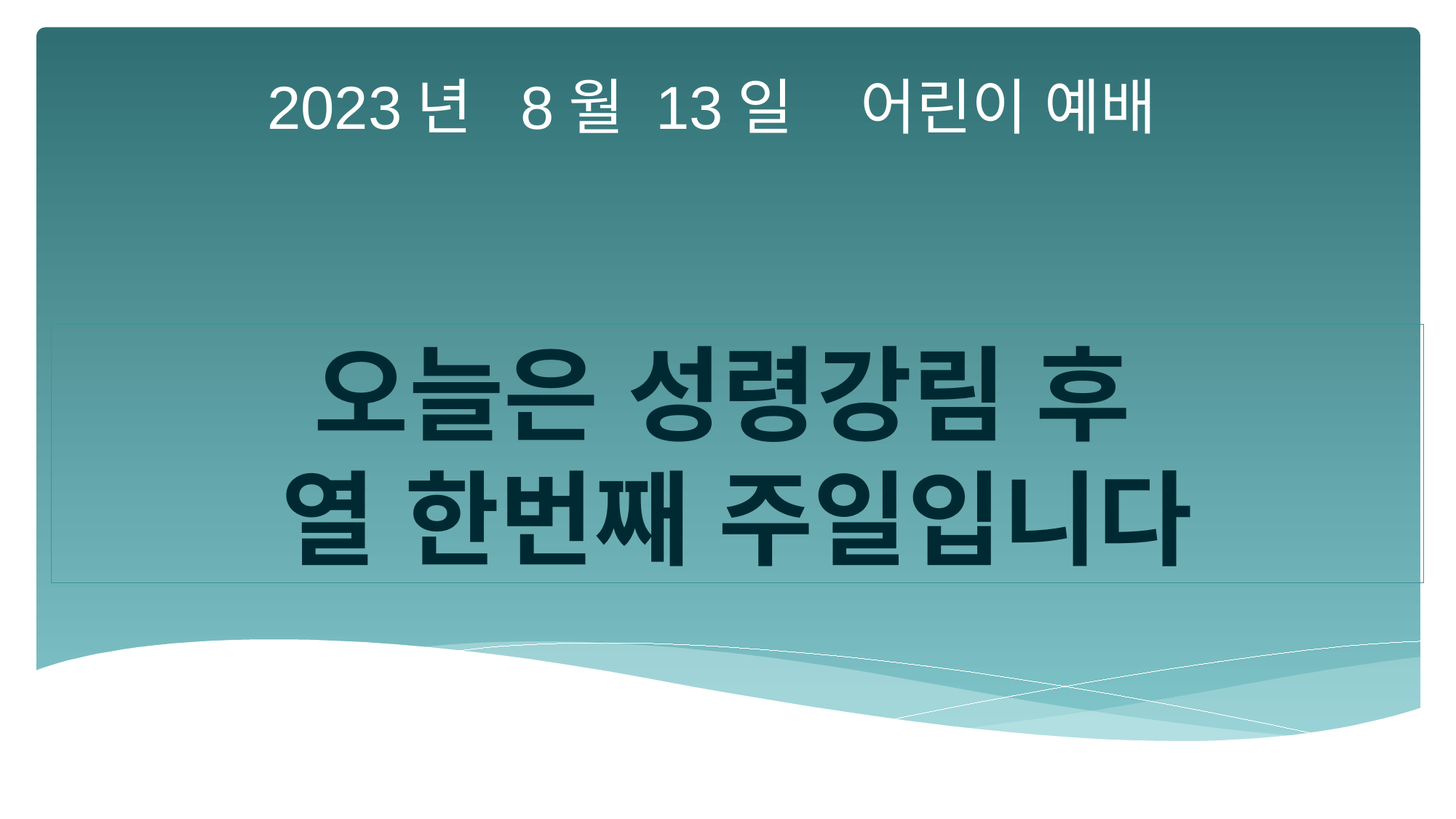

2023년  8월 13일    어린이 예배
오늘은 성령강림 후
열 한번째 주일입니다